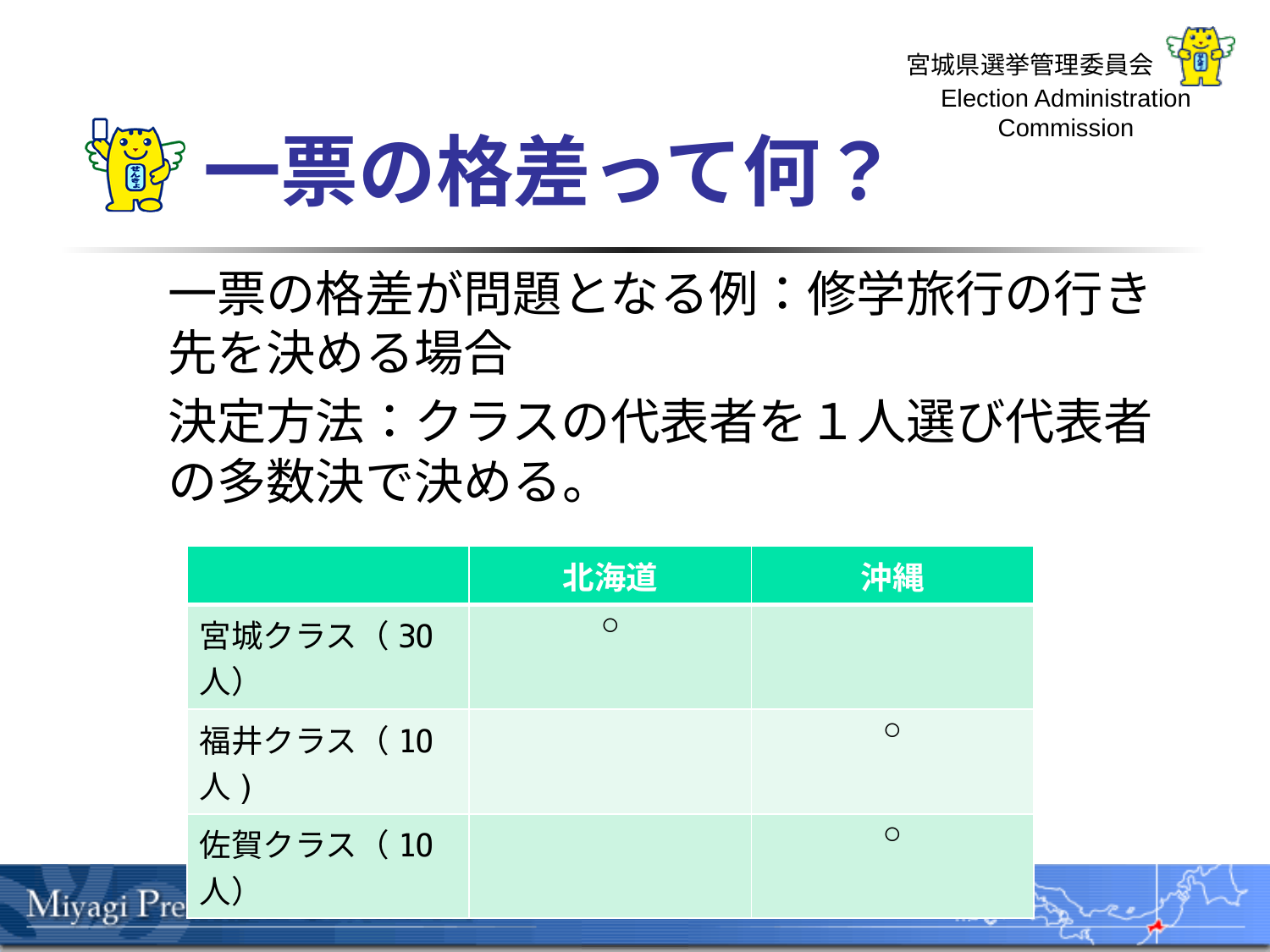

# 一票の格差って何？
一票の格差が問題となる例：修学旅行の行き先を決める場合
決定方法：クラスの代表者を１人選び代表者の多数決で決める。

|  | 北海道 | 沖縄 |
| --- | --- | --- |
| 宮城クラス（30人） | ○ |  |
| 福井クラス（10人) |  | ○ |
| 佐賀クラス（10人） |  | ○ |